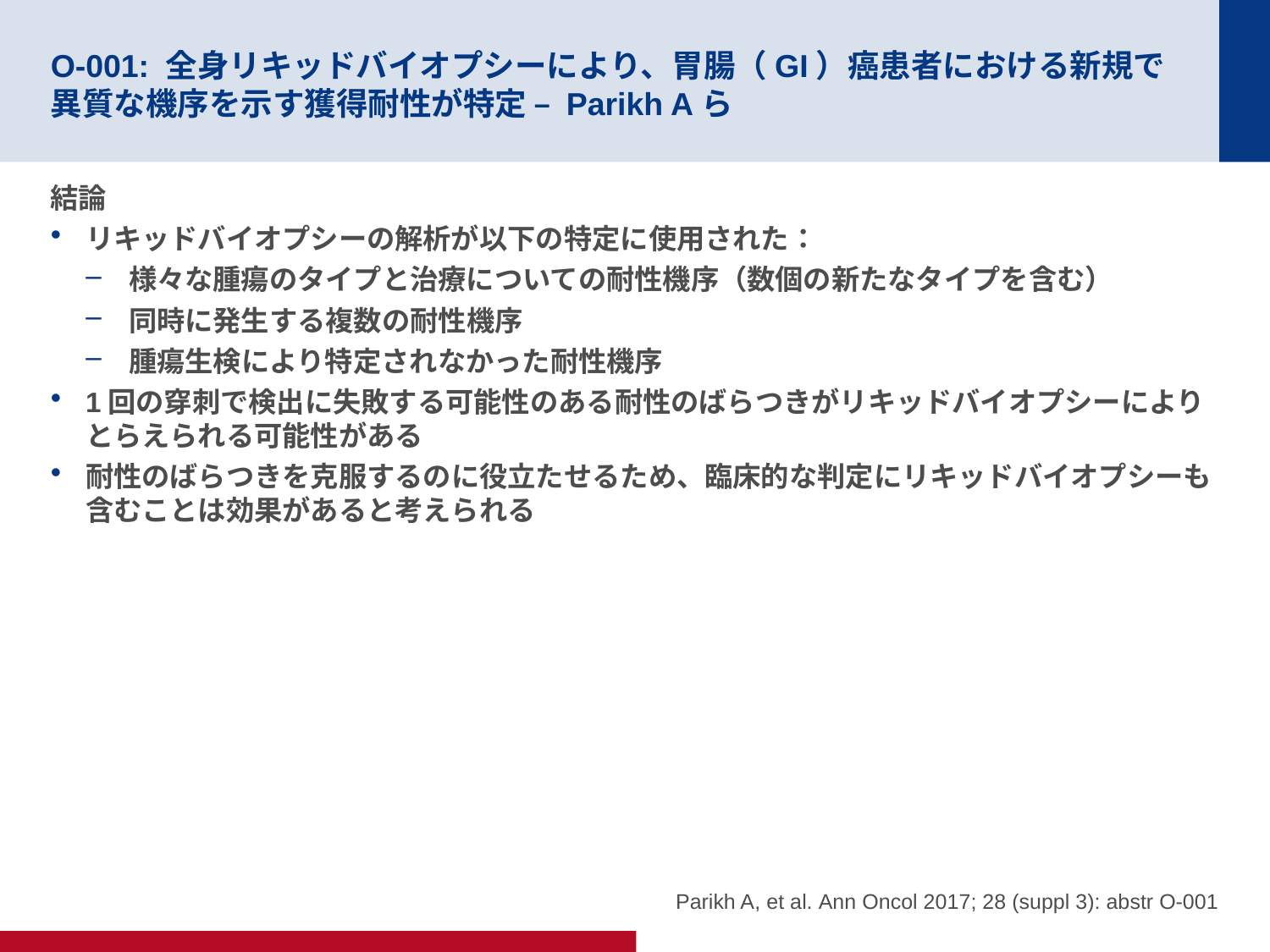

# O-001: 全身リキッドバイオプシーにより、胃腸（GI）癌患者における新規で異質な機序を示す獲得耐性が特定 – Parikh Aら
結論
リキッドバイオプシーの解析が以下の特定に使用された：
様々な腫瘍のタイプと治療についての耐性機序（数個の新たなタイプを含む）
同時に発生する複数の耐性機序
腫瘍生検により特定されなかった耐性機序
1回の穿刺で検出に失敗する可能性のある耐性のばらつきがリキッドバイオプシーによりとらえられる可能性がある
耐性のばらつきを克服するのに役立たせるため、臨床的な判定にリキッドバイオプシーも含むことは効果があると考えられる

Parikh A, et al. Ann Oncol 2017; 28 (suppl 3): abstr O-001